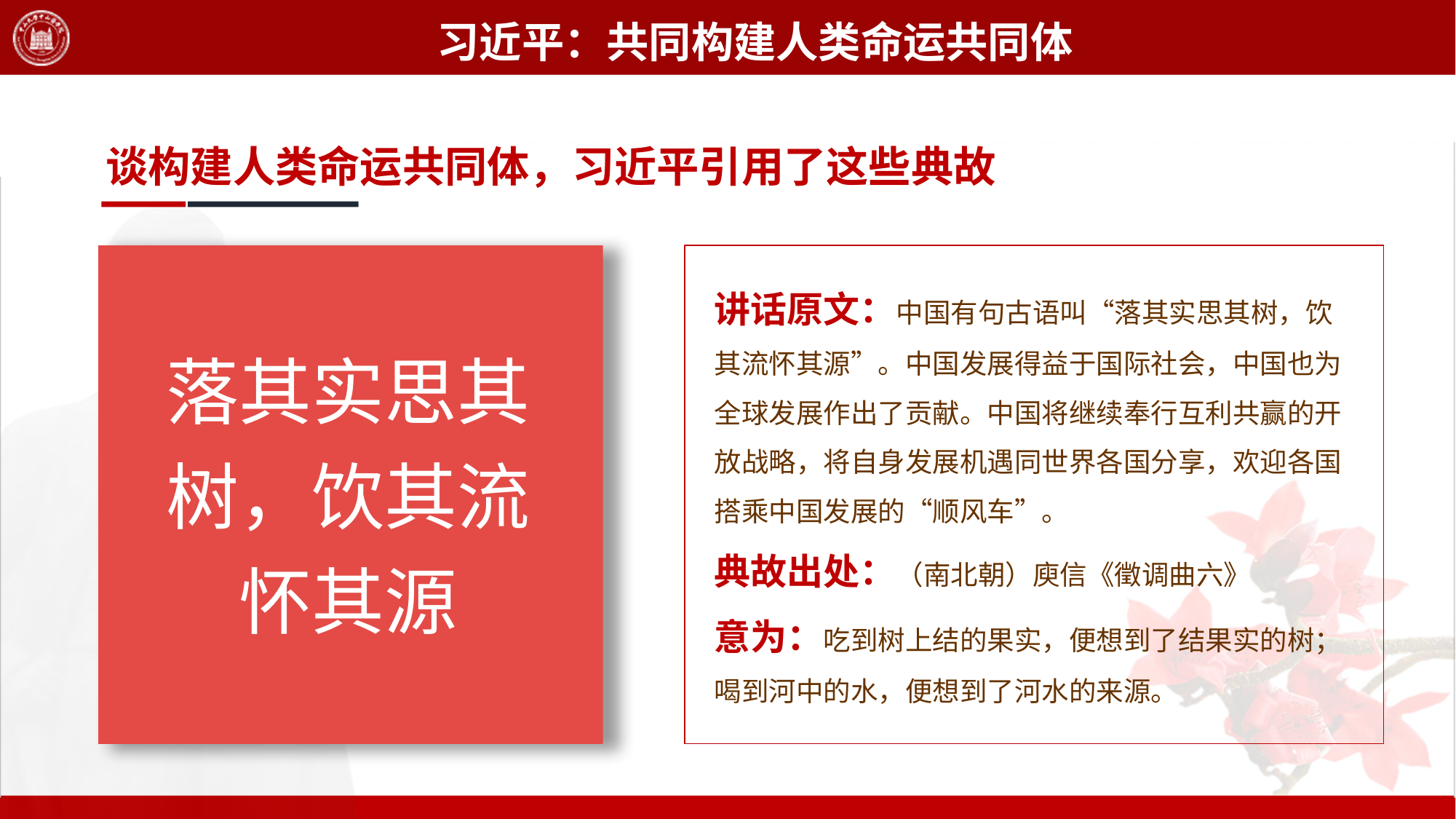

习近平：共同构建人类命运共同体
谈构建人类命运共同体，习近平引用了这些典故

讲话原文：中国有句古语叫“落其实思其树，饮其流怀其源”。中国发展得益于国际社会，中国也为全球发展作出了贡献。中国将继续奉行互利共赢的开放战略，将自身发展机遇同世界各国分享，欢迎各国搭乘中国发展的“顺风车”。
典故出处：（南北朝）庾信《徵调曲六》
意为：吃到树上结的果实，便想到了结果实的树；喝到河中的水，便想到了河水的来源。

落其实思其树，饮其流怀其源